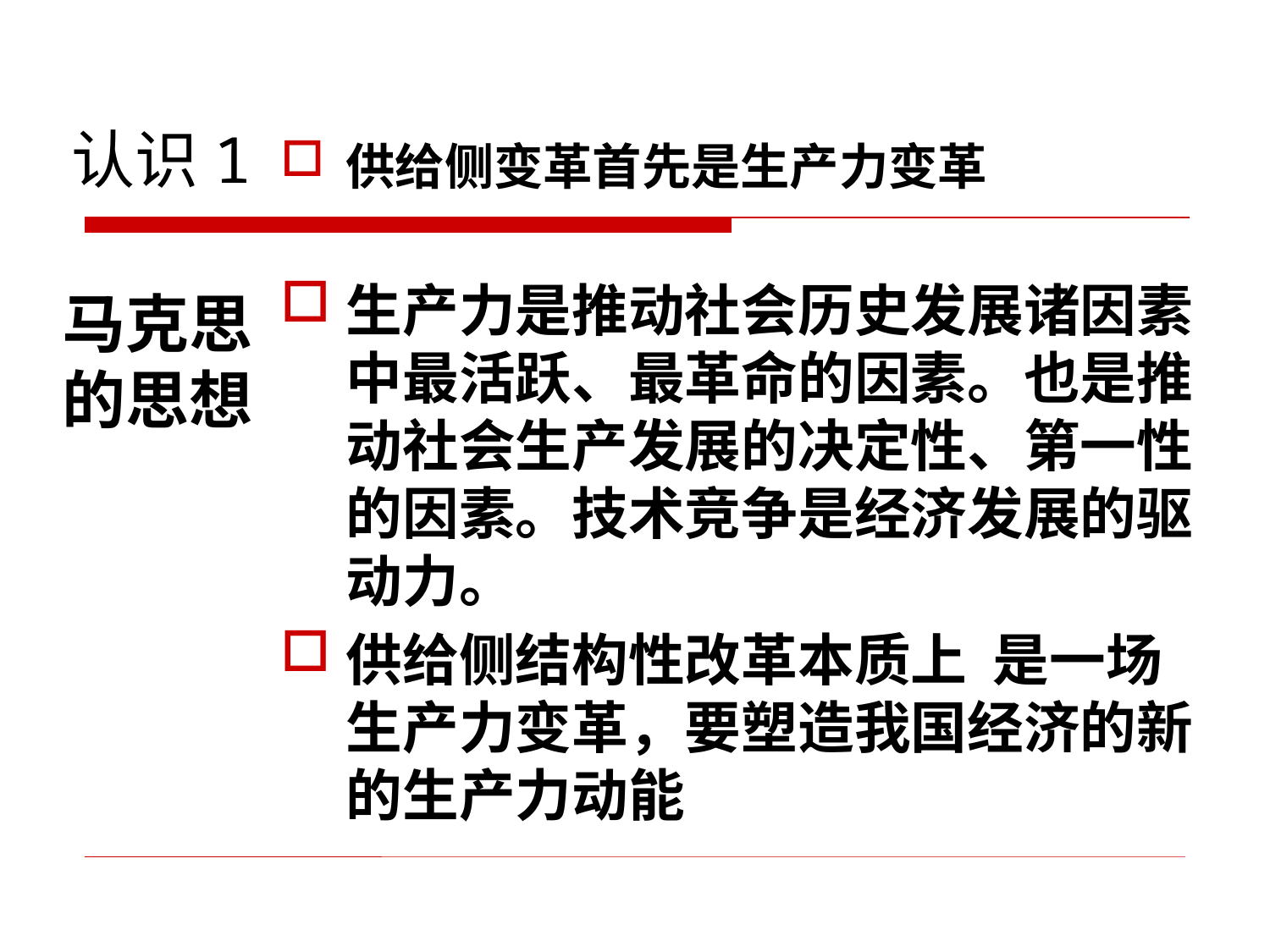

# 认识1
供给侧变革首先是生产力变革

生产力是推动社会历史发展诸因素中最活跃、最革命的因素。也是推动社会生产发展的决定性、第一性的因素。技术竞争是经济发展的驱动力。
供给侧结构性改革本质上  是一场生产力变革，要塑造我国经济的新的生产力动能

马克思的思想